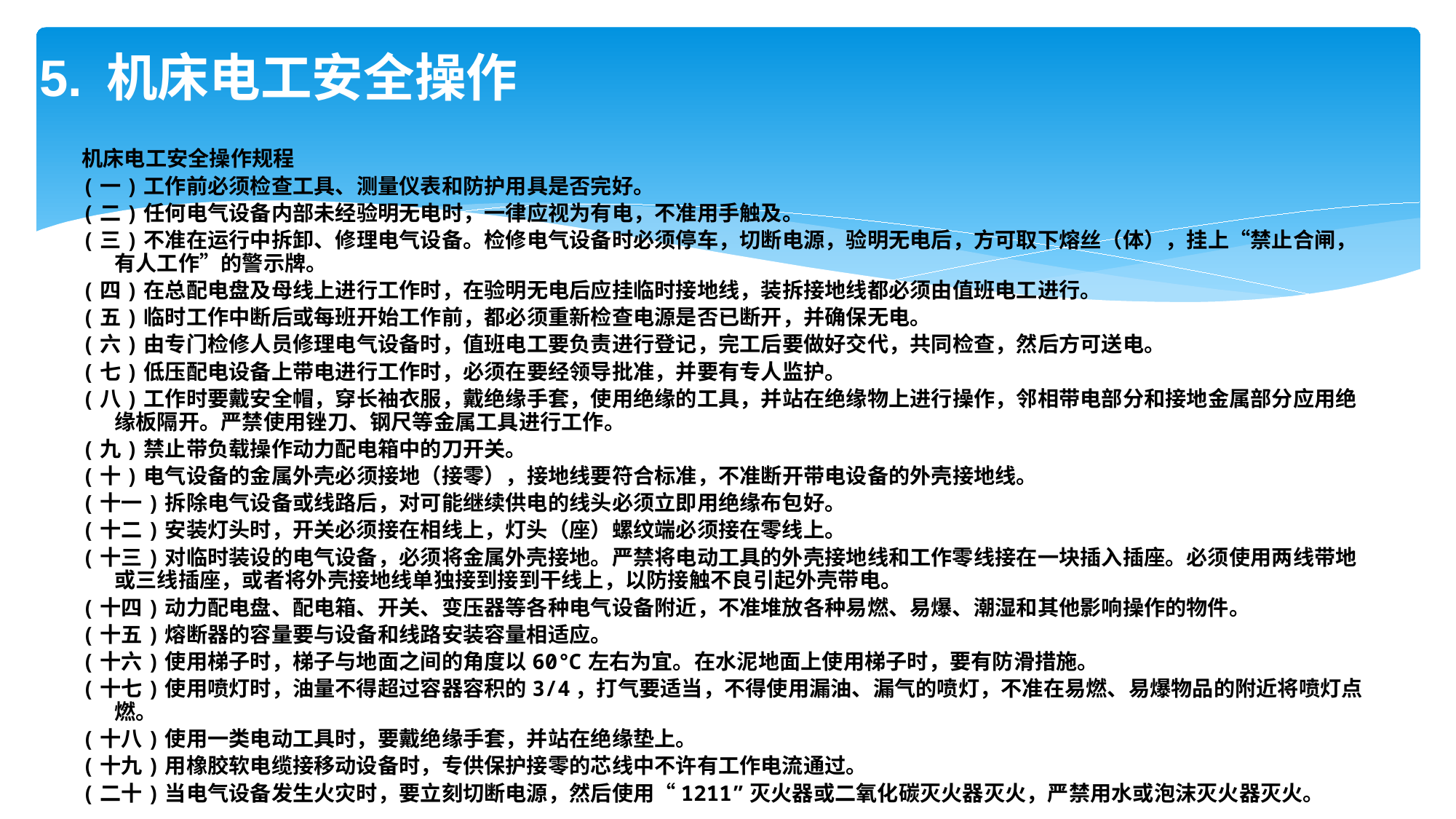

# 5. 机床电工安全操作
机床电工安全操作规程
(一)工作前必须检查工具、测量仪表和防护用具是否完好。
(二)任何电气设备内部未经验明无电时，一律应视为有电，不准用手触及。
(三)不准在运行中拆卸、修理电气设备。检修电气设备时必须停车，切断电源，验明无电后，方可取下熔丝（体），挂上“禁止合闸，有人工作”的警示牌。
(四)在总配电盘及母线上进行工作时，在验明无电后应挂临时接地线，装拆接地线都必须由值班电工进行。
(五)临时工作中断后或每班开始工作前，都必须重新检查电源是否已断开，并确保无电。
(六)由专门检修人员修理电气设备时，值班电工要负责进行登记，完工后要做好交代，共同检查，然后方可送电。
(七)低压配电设备上带电进行工作时，必须在要经领导批准，并要有专人监护。
(八)工作时要戴安全帽，穿长袖衣服，戴绝缘手套，使用绝缘的工具，并站在绝缘物上进行操作，邻相带电部分和接地金属部分应用绝缘板隔开。严禁使用锉刀、钢尺等金属工具进行工作。
(九)禁止带负载操作动力配电箱中的刀开关。
(十)电气设备的金属外壳必须接地（接零），接地线要符合标准，不准断开带电设备的外壳接地线。
(十一)拆除电气设备或线路后，对可能继续供电的线头必须立即用绝缘布包好。
(十二)安装灯头时，开关必须接在相线上，灯头（座）螺纹端必须接在零线上。
(十三)对临时装设的电气设备，必须将金属外壳接地。严禁将电动工具的外壳接地线和工作零线接在一块插入插座。必须使用两线带地或三线插座，或者将外壳接地线单独接到接到干线上，以防接触不良引起外壳带电。
(十四)动力配电盘、配电箱、开关、变压器等各种电气设备附近，不准堆放各种易燃、易爆、潮湿和其他影响操作的物件。
(十五)熔断器的容量要与设备和线路安装容量相适应。
(十六)使用梯子时，梯子与地面之间的角度以60℃左右为宜。在水泥地面上使用梯子时，要有防滑措施。
(十七)使用喷灯时，油量不得超过容器容积的3/4，打气要适当，不得使用漏油、漏气的喷灯，不准在易燃、易爆物品的附近将喷灯点燃。
(十八)使用一类电动工具时，要戴绝缘手套，并站在绝缘垫上。
(十九)用橡胶软电缆接移动设备时，专供保护接零的芯线中不许有工作电流通过。
(二十)当电气设备发生火灾时，要立刻切断电源，然后使用“1211”灭火器或二氧化碳灭火器灭火，严禁用水或泡沫灭火器灭火。